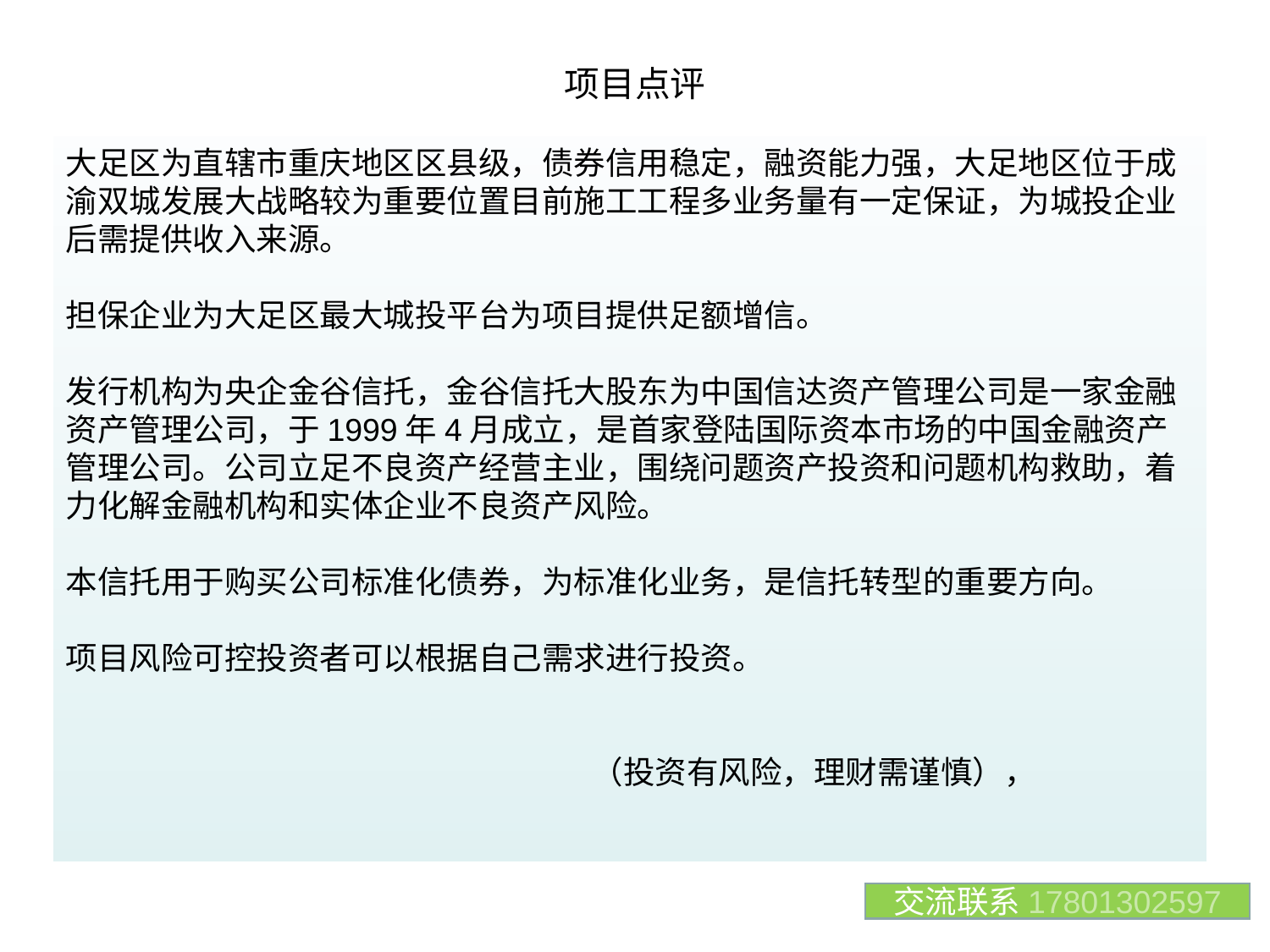

# 项目点评
大足区为直辖市重庆地区区县级，债券信用稳定，融资能力强，大足地区位于成渝双城发展大战略较为重要位置目前施工工程多业务量有一定保证，为城投企业后需提供收入来源。

担保企业为大足区最大城投平台为项目提供足额增信。

发行机构为央企金谷信托，金谷信托大股东为中国信达资产管理公司是一家金融资产管理公司，于1999年4月成立，是首家登陆国际资本市场的中国金融资产管理公司。公司立足不良资产经营主业，围绕问题资产投资和问题机构救助，着力化解金融机构和实体企业不良资产风险。

本信托用于购买公司标准化债券，为标准化业务，是信托转型的重要方向。

项目风险可控投资者可以根据自己需求进行投资。

                                                                        （投资有风险，理财需谨慎），